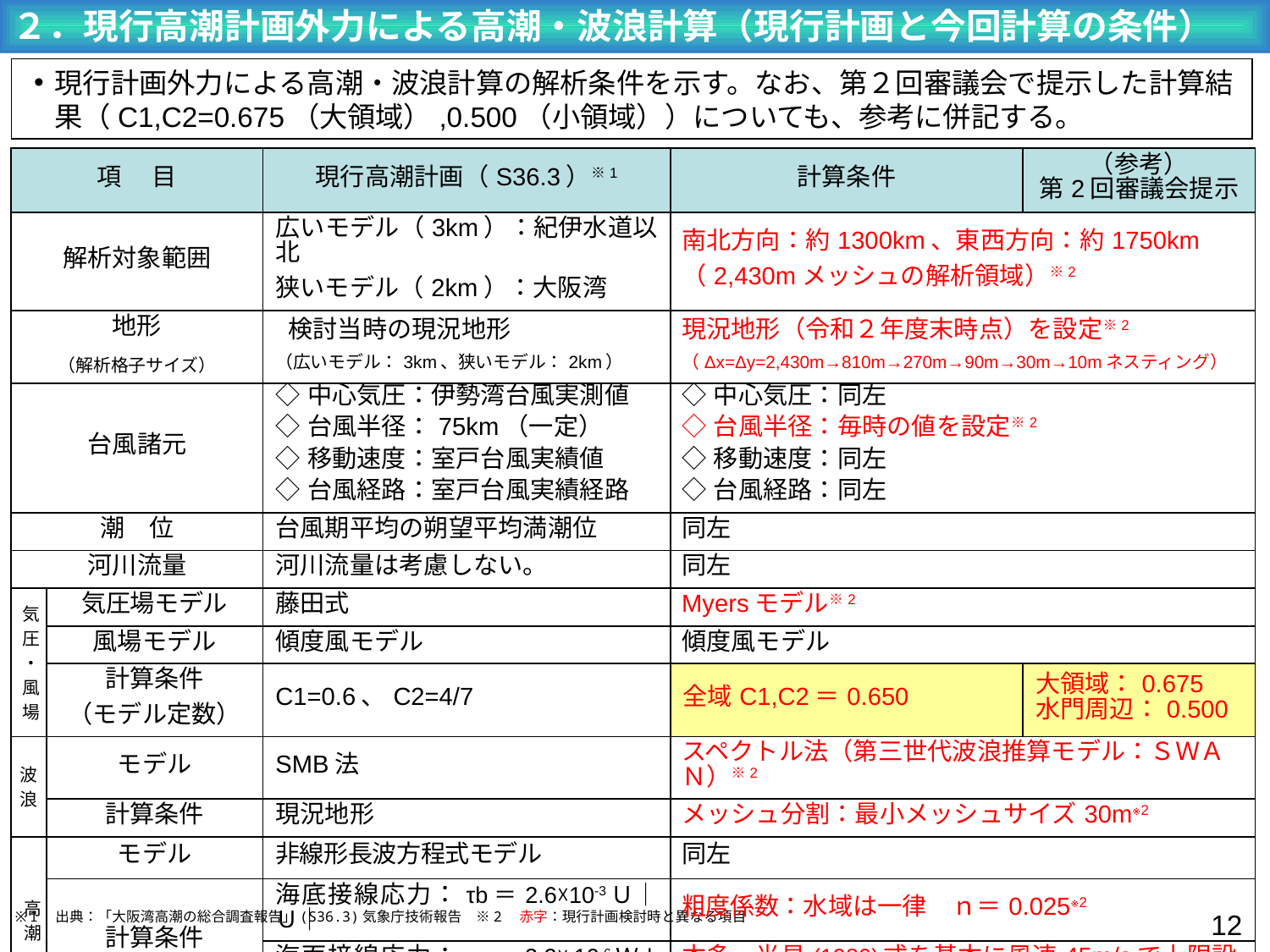

２．現行高潮計画外力による高潮・波浪計算（現行計画と今回計算の条件）
現行計画外力による高潮・波浪計算の解析条件を示す。なお、第２回審議会で提示した計算結果（C1,C2=0.675（大領域）,0.500（小領域））についても、参考に併記する。
| 項 　目 |  | 現行高潮計画（S36.3）※1 | 計算条件 | （参考） 第2回審議会提示 |
| --- | --- | --- | --- | --- |
| 解析対象範囲 |  | 広いモデル（3km）：紀伊水道以北 狭いモデル（2km）：大阪湾 | 南北方向：約1300km、東西方向：約1750km （2,430mメッシュの解析領域）※2 |  |
| 地形 （解析格子サイズ） |  | 検討当時の現況地形 （広いモデル：3km、狭いモデル：2km） | 現況地形（令和２年度末時点）を設定※2 （Δx=Δy=2,430m→810m→270m→90m→30m→10mネスティング） |  |
| 台風諸元 |  | ◇中心気圧：伊勢湾台風実測値 ◇台風半径：75km（一定） ◇移動速度：室戸台風実績値 ◇台風経路：室戸台風実績経路 | ◇中心気圧：同左 ◇台風半径：毎時の値を設定※2 ◇移動速度：同左 ◇台風経路：同左 |  |
| 潮　位 |  | 台風期平均の朔望平均満潮位 | 同左 |  |
| 河川流量 |  | 河川流量は考慮しない。 | 同左 |  |
| 気圧・風場 | 気圧場モデル | 藤田式 | Myersモデル※2 |  |
|  | 風場モデル | 傾度風モデル | 傾度風モデル |  |
|  | 計算条件 （モデル定数） | C1=0.6、C2=4/7 | 全域C1,C2＝0.650 | 大領域：0.675 水門周辺：0.500 |
| 波浪 | モデル | SMB法 | スペクトル法（第三世代波浪推算モデル：ＳＷＡＮ）※2 |  |
|  | 計算条件 | 現況地形 | メッシュ分割：最小メッシュサイズ30m※2 |  |
| 高潮 | モデル | 非線形長波方程式モデル | 同左 |  |
|  | 計算条件 | 海底接線応力：τb＝2.6☓10-3Ｕ｜Ｕ｜ | 粗度係数：水域は一律　ｎ＝0.025※2 |  |
|  |  | 海面接線応力：τs＝3.2☓10-6Ｗ|Ｗ| | 本多・光易(1980)式を基本に風速45m/sで上限設定※2 |  |
※1　出典：「大阪湾高潮の総合調査報告」(S36.3)気象庁技術報告　※2　赤字：現行計画検討時と異なる項目
12